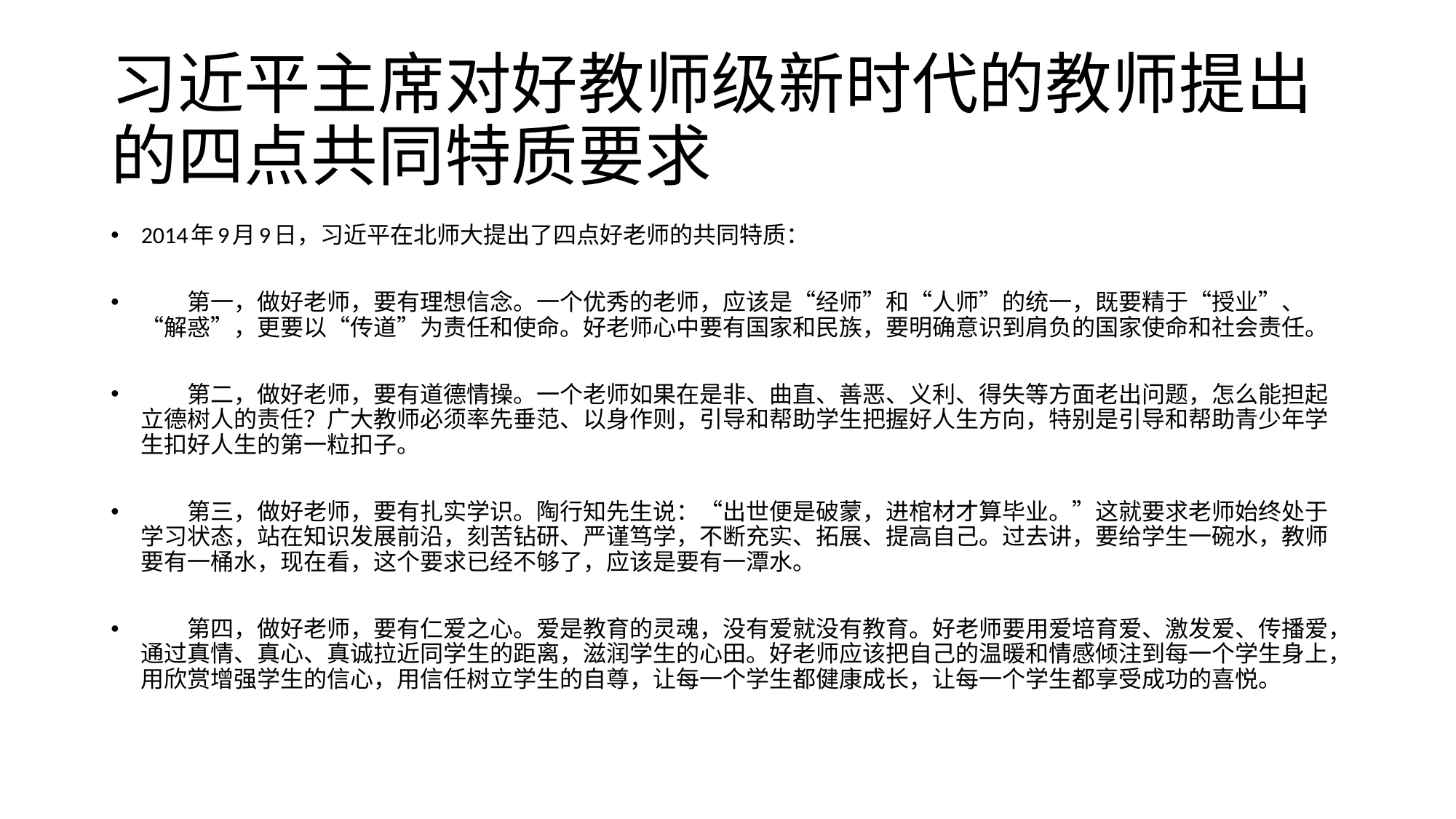

# 习近平主席对好教师级新时代的教师提出的四点共同特质要求
2014年9月9日，习近平在北师大提出了四点好老师的共同特质：

　　第一，做好老师，要有理想信念。一个优秀的老师，应该是“经师”和“人师”的统一，既要精于“授业”、“解惑”，更要以“传道”为责任和使命。好老师心中要有国家和民族，要明确意识到肩负的国家使命和社会责任。

　　第二，做好老师，要有道德情操。一个老师如果在是非、曲直、善恶、义利、得失等方面老出问题，怎么能担起立德树人的责任？广大教师必须率先垂范、以身作则，引导和帮助学生把握好人生方向，特别是引导和帮助青少年学生扣好人生的第一粒扣子。

　　第三，做好老师，要有扎实学识。陶行知先生说：“出世便是破蒙，进棺材才算毕业。”这就要求老师始终处于学习状态，站在知识发展前沿，刻苦钻研、严谨笃学，不断充实、拓展、提高自己。过去讲，要给学生一碗水，教师要有一桶水，现在看，这个要求已经不够了，应该是要有一潭水。

　　第四，做好老师，要有仁爱之心。爱是教育的灵魂，没有爱就没有教育。好老师要用爱培育爱、激发爱、传播爱，通过真情、真心、真诚拉近同学生的距离，滋润学生的心田。好老师应该把自己的温暖和情感倾注到每一个学生身上，用欣赏增强学生的信心，用信任树立学生的自尊，让每一个学生都健康成长，让每一个学生都享受成功的喜悦。